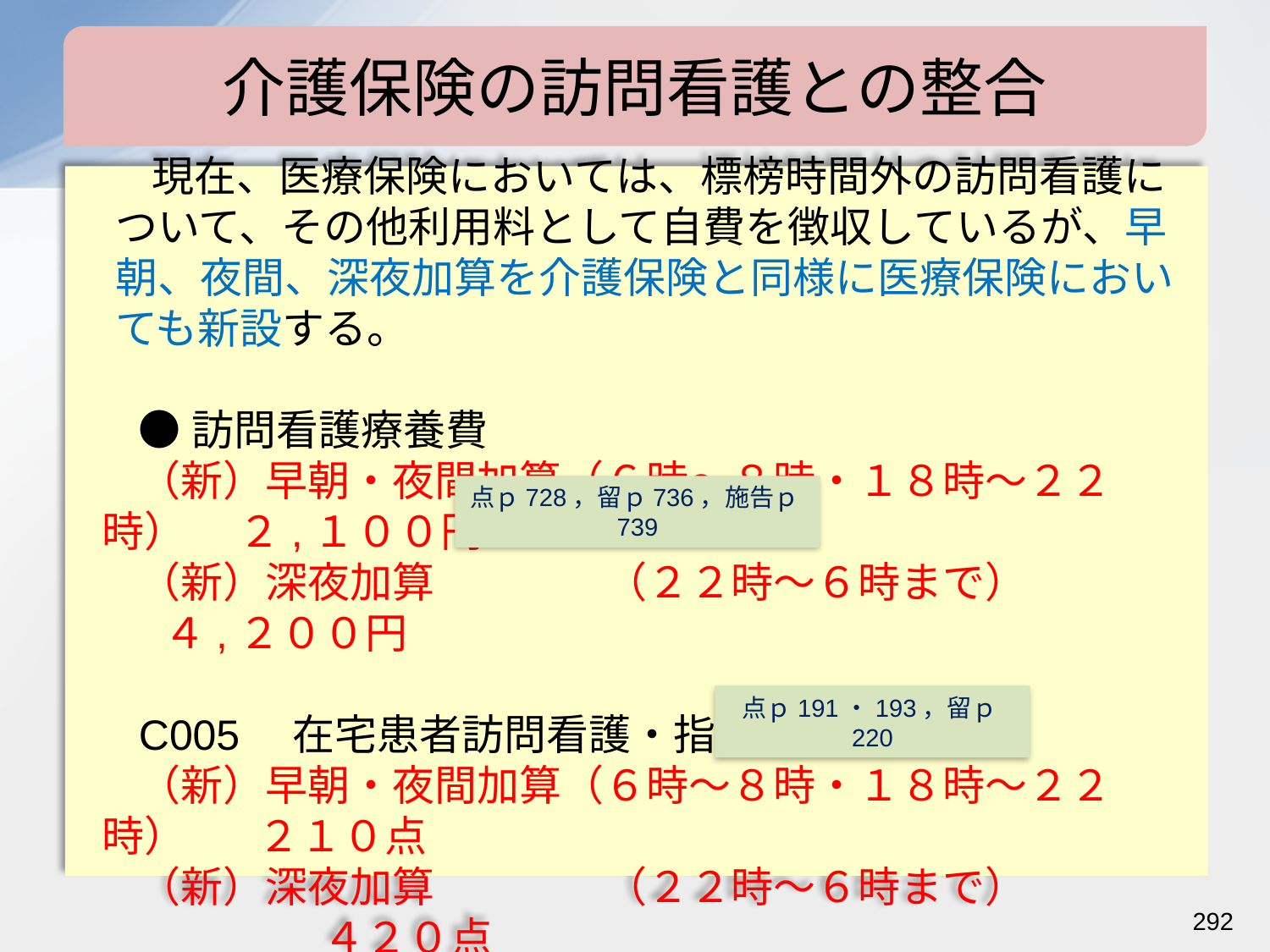

介護保険の訪問看護との整合
◆訪問看護療養費の早朝・夜間・深夜加算
現在、医療保険においては、標榜時間外の訪問看護について、その他利用料として自費を徴収しているが、早朝、夜間、深夜加算を介護保険と同様に医療保険においても新設する。

●訪問看護療養費
（新）早朝・夜間加算（６時～８時・１８時～２２時） 　２,１００円
（新）深夜加算　　　　（２２時～６時まで）   　　 　   　４,２００円

C005　在宅患者訪問看護・指導料
（新）早朝・夜間加算（６時～８時・１８時～２２時） 　  ２１０点
（新）深夜加算　　　　（２２時～６時まで） 	　　　　 　　４２０点
点ｐ728，留ｐ736，施告ｐ739
点ｐ191・193，留ｐ220
292